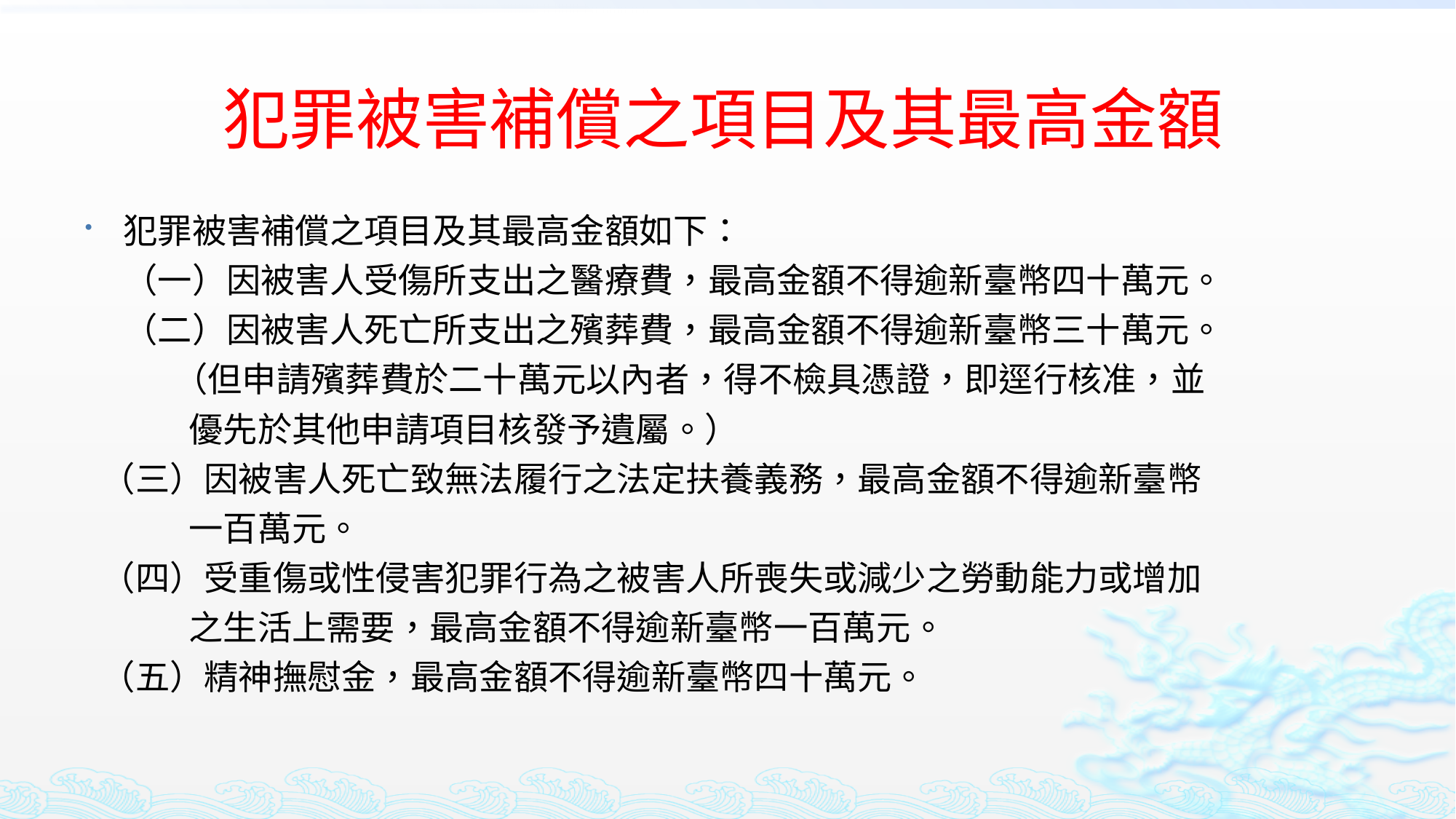

# 犯罪被害補償之項目及其最高金額
犯罪被害補償之項目及其最高金額如下：
（一）因被害人受傷所支出之醫療費，最高金額不得逾新臺幣四十萬元。
（二）因被害人死亡所支出之殯葬費，最高金額不得逾新臺幣三十萬元。
   （但申請殯葬費於二十萬元以內者，得不檢具憑證，即逕行核准，並
     優先於其他申請項目核發予遺屬。）
  （三）因被害人死亡致無法履行之法定扶養義務，最高金額不得逾新臺幣
     一百萬元。
  （四）受重傷或性侵害犯罪行為之被害人所喪失或減少之勞動能力或增加
     之生活上需要，最高金額不得逾新臺幣一百萬元。
  （五）精神撫慰金，最高金額不得逾新臺幣四十萬元。